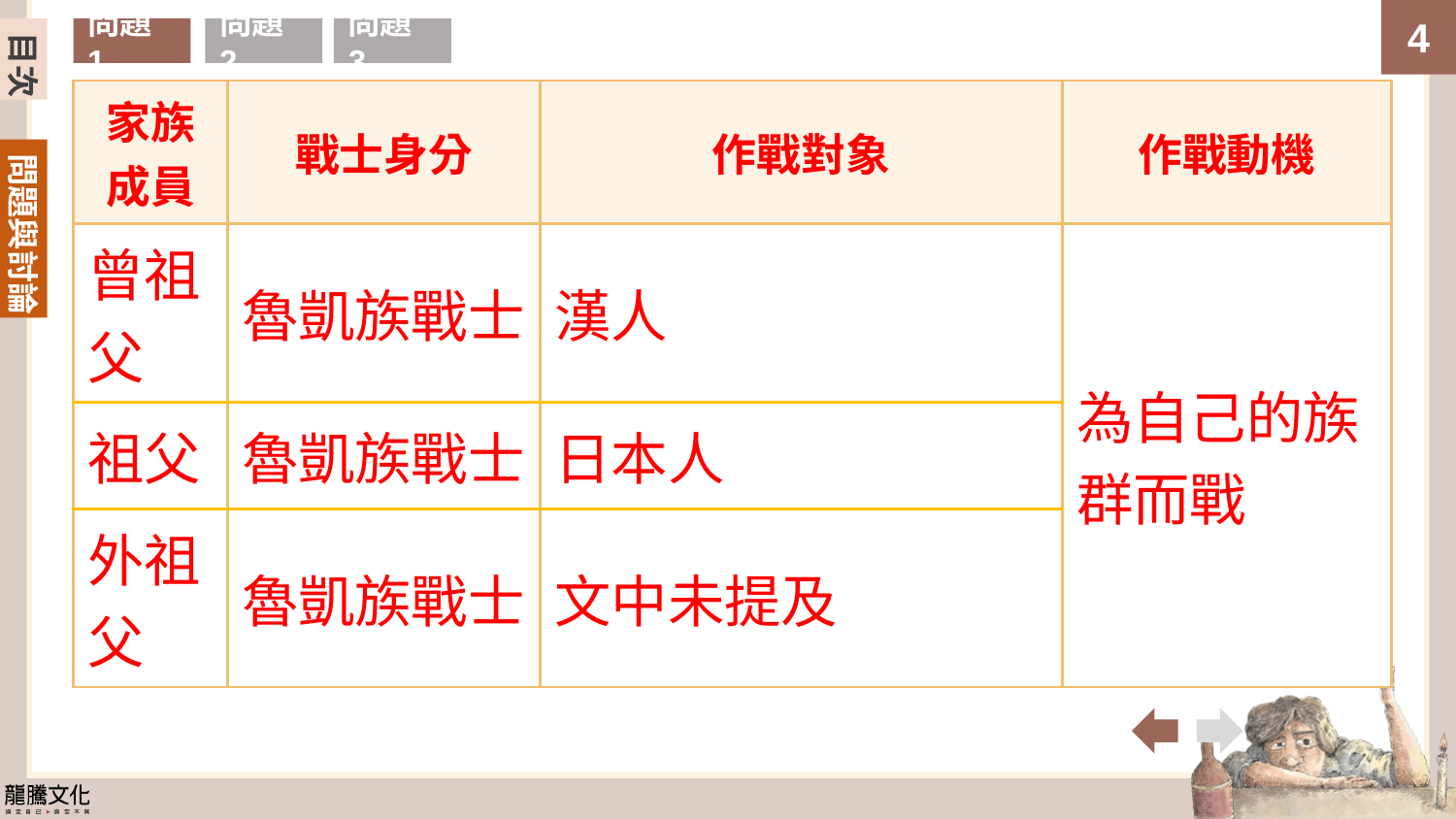

目次
問題1
問題2
問題3
| 家族成員 | 戰士身分 | 作戰對象 | 作戰動機 |
| --- | --- | --- | --- |
| 曾祖父 | 魯凱族戰士 | 漢人 | 為自己的族群而戰 |
| 祖父 | 魯凱族戰士 | 日本人 |  |
| 外祖父 | 魯凱族戰士 | 文中未提及 |  |